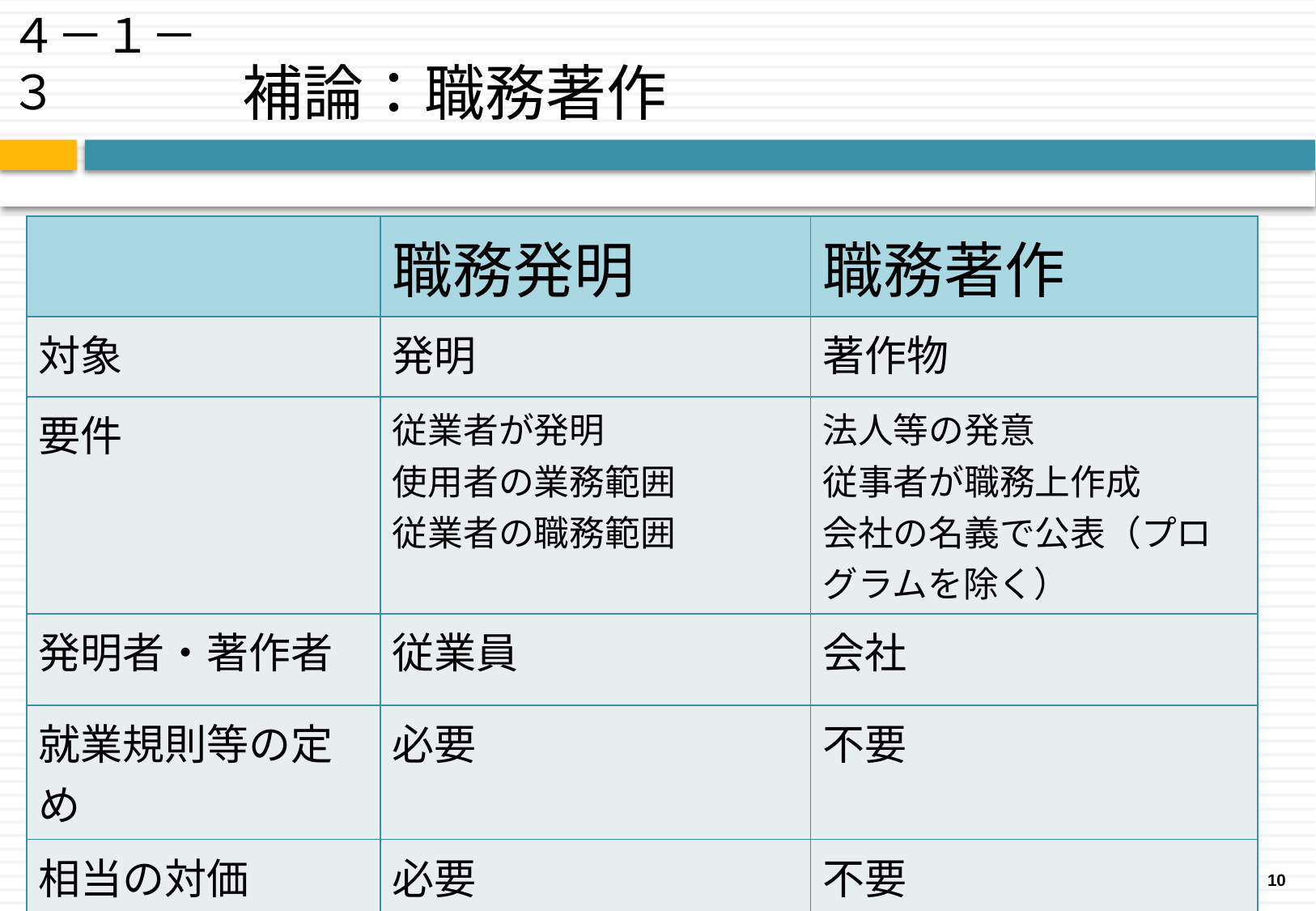

４－１－３
補論：職務著作
|  | 職務発明 | 職務著作 |
| --- | --- | --- |
| 対象 | 発明 | 著作物 |
| 要件 | 従業者が発明 使用者の業務範囲 従業者の職務範囲 | 法人等の発意 従事者が職務上作成 会社の名義で公表（プログラムを除く） |
| 発明者・著作者 | 従業員 | 会社 |
| 就業規則等の定め | 必要 | 不要 |
| 相当の対価 | 必要 | 不要 |
10